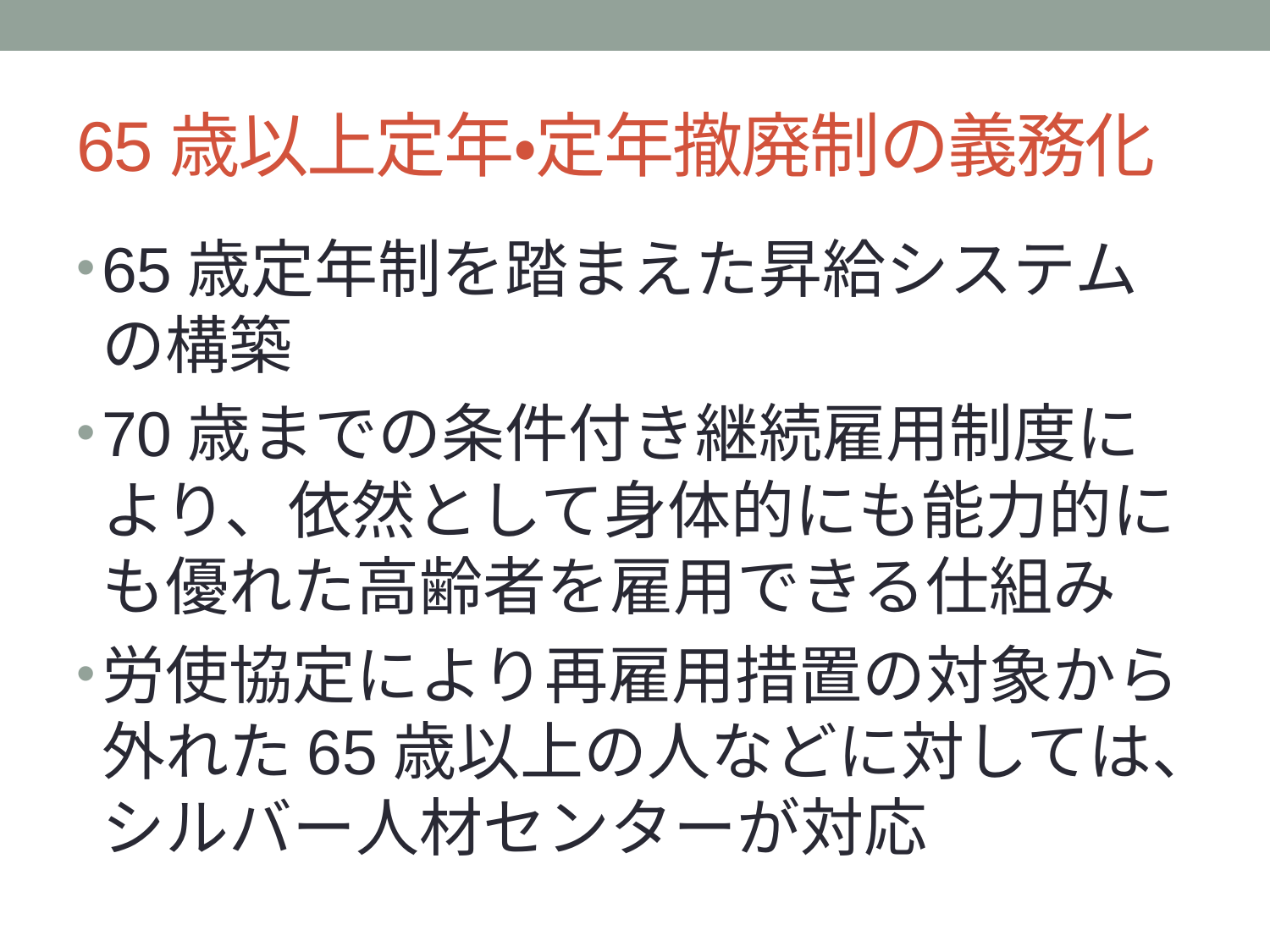

# 65歳以上定年・定年撤廃制の義務化
65歳定年制を踏まえた昇給システムの構築
70歳までの条件付き継続雇用制度により、依然として身体的にも能力的にも優れた高齢者を雇用できる仕組み
労使協定により再雇用措置の対象から外れた65歳以上の人などに対しては、シルバー人材センターが対応